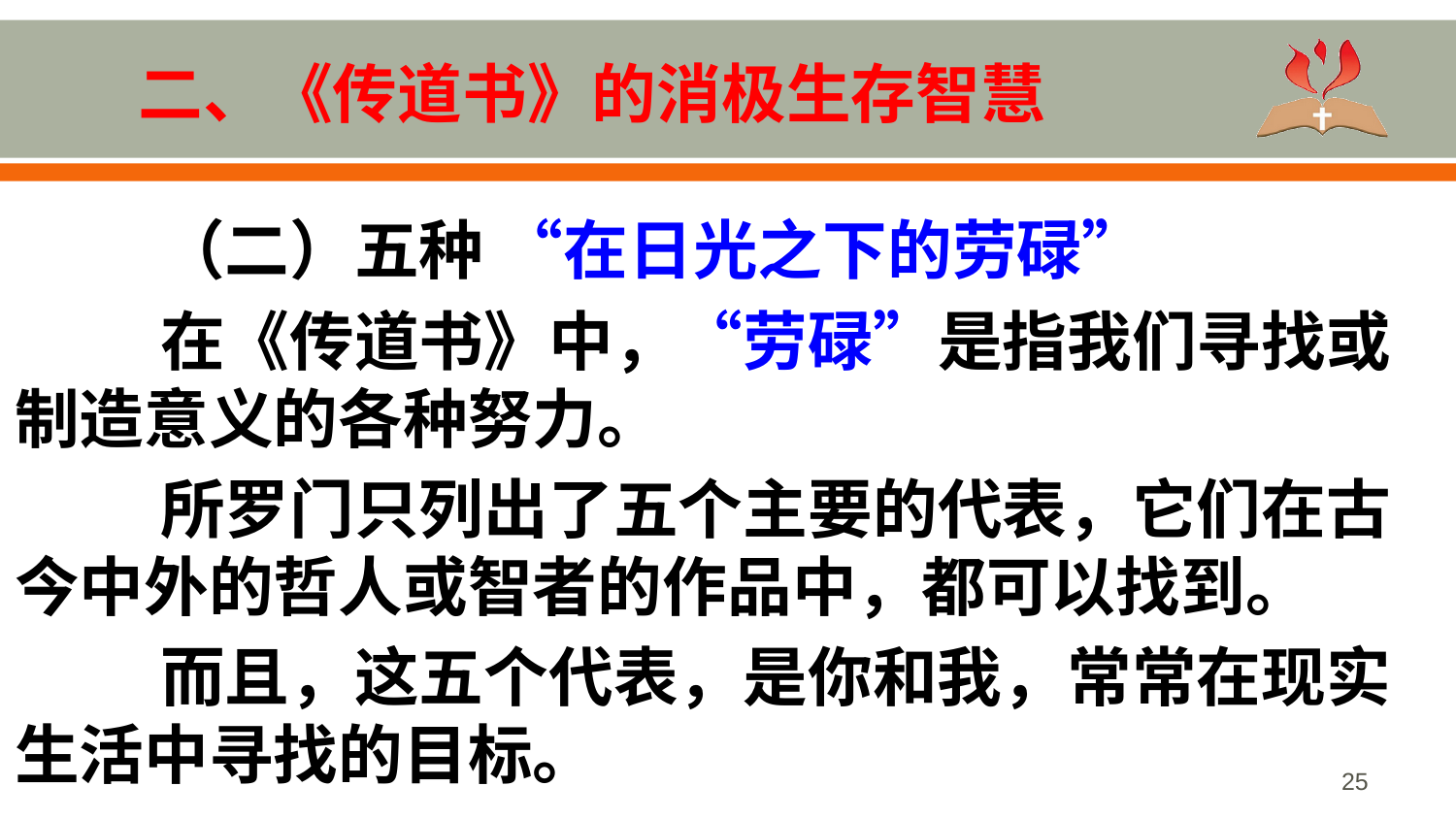

# 二、《传道书》的消极生存智慧
	（二）五种 “在日光之下的劳碌”
      	在《传道书》中，“劳碌”是指我们寻找或制造意义的各种努力。
      	所罗门只列出了五个主要的代表，它们在古今中外的哲人或智者的作品中，都可以找到。
     	而且，这五个代表，是你和我，常常在现实生活中寻找的目标。

25